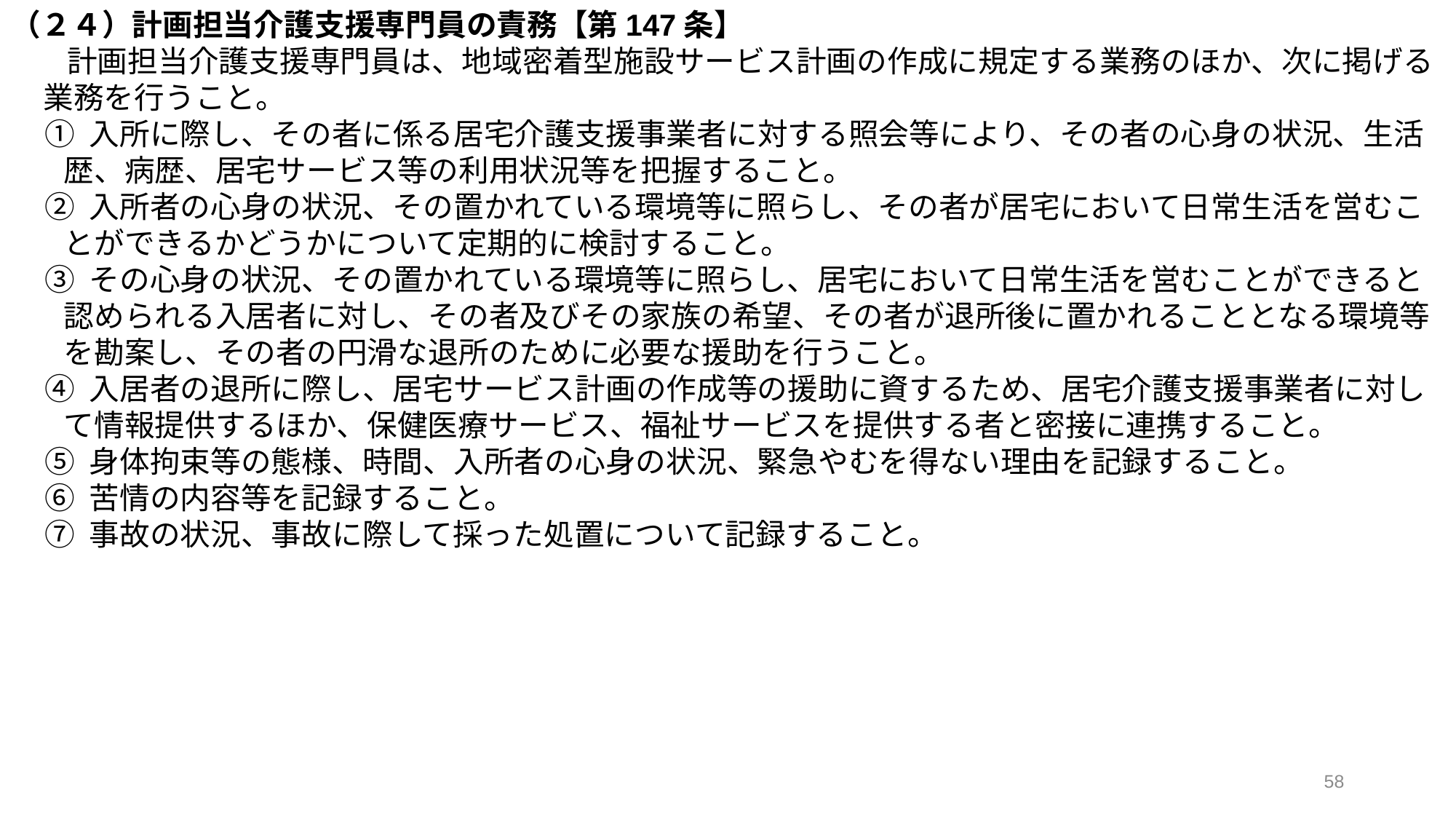

（２４）計画担当介護支援専門員の責務【第147条】
計画担当介護支援専門員は、地域密着型施設サービス計画の作成に規定する業務のほか、次に掲げる業務を行うこと。
① 入所に際し、その者に係る居宅介護支援事業者に対する照会等により、その者の心身の状況、生活歴、病歴、居宅サービス等の利用状況等を把握すること。
② 入所者の心身の状況、その置かれている環境等に照らし、その者が居宅において日常生活を営むことができるかどうかについて定期的に検討すること。
③ その心身の状況、その置かれている環境等に照らし、居宅において日常生活を営むことができると認められる入居者に対し、その者及びその家族の希望、その者が退所後に置かれることとなる環境等を勘案し、その者の円滑な退所のために必要な援助を行うこと。
④ 入居者の退所に際し、居宅サービス計画の作成等の援助に資するため、居宅介護支援事業者に対して情報提供するほか、保健医療サービス、福祉サービスを提供する者と密接に連携すること。
⑤ 身体拘束等の態様、時間、入所者の心身の状況、緊急やむを得ない理由を記録すること。
⑥ 苦情の内容等を記録すること。
⑦ 事故の状況、事故に際して採った処置について記録すること。
58